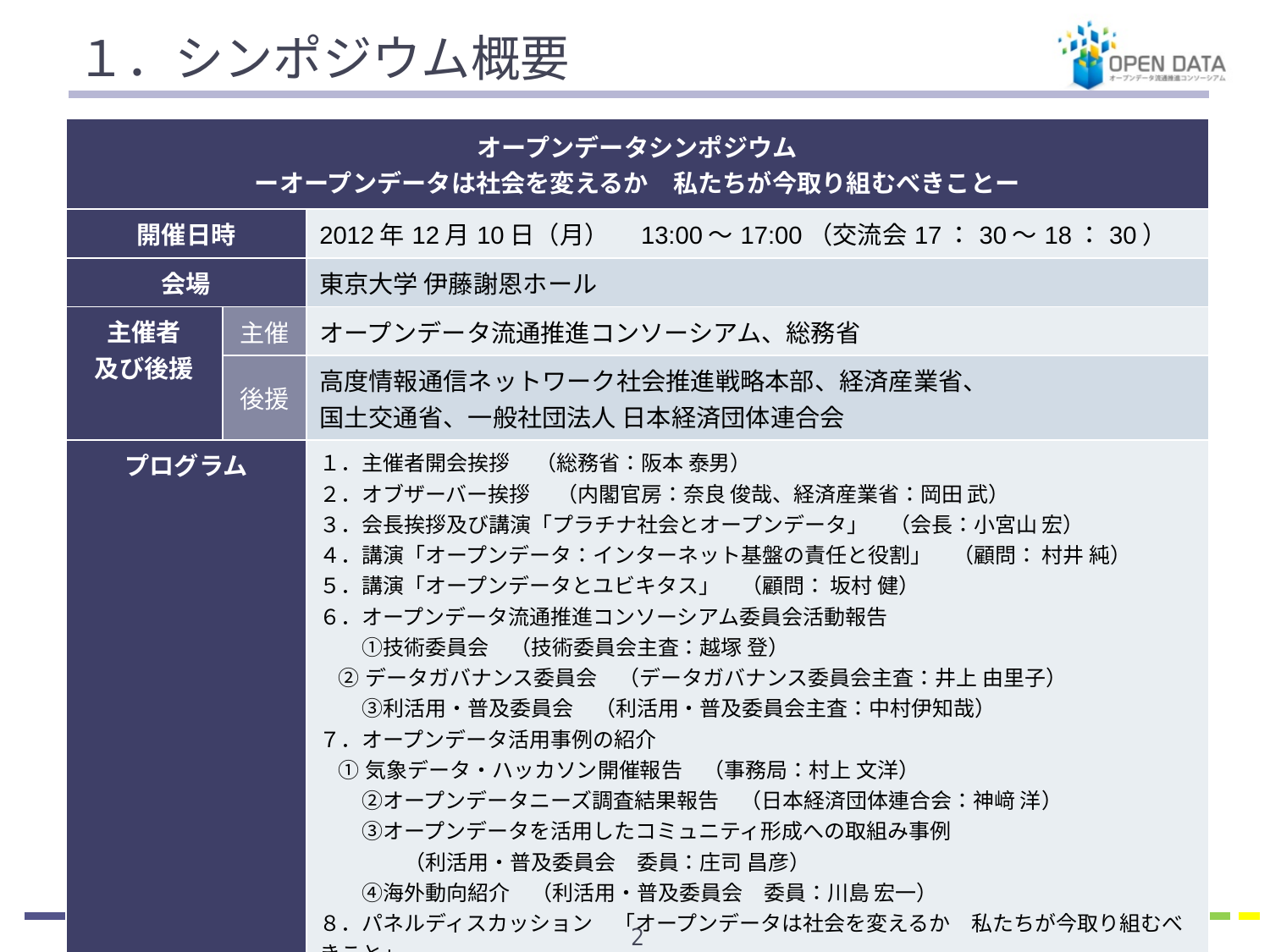

# １．シンポジウム概要
| オープンデータシンポジウム ーオープンデータは社会を変えるか　私たちが今取り組むべきことー |  |  |
| --- | --- | --- |
| 開催日時 |  | 2012年12月10日（月）　13:00～17:00（交流会17：30～18：30） |
| 会場 |  | 東京大学 伊藤謝恩ホール |
| 主催者 及び後援 | 主催 | オープンデータ流通推進コンソーシアム、総務省 |
|  | 後援 | 高度情報通信ネットワーク社会推進戦略本部、経済産業省、 国土交通省、一般社団法人 日本経済団体連合会 |
| プログラム |  | １．主催者開会挨拶　 （総務省：阪本 泰男） ２．オブザーバー挨拶　 （内閣官房：奈良 俊哉、経済産業省：岡田 武） ３．会長挨拶及び講演「プラチナ社会とオープンデータ」　（会長：小宮山 宏） ４．講演「オープンデータ：インターネット基盤の責任と役割」　（顧問： 村井 純） ５．講演「オープンデータとユビキタス」　（顧問： 坂村 健） ６．オープンデータ流通推進コンソーシアム委員会活動報告 　　①技術委員会　（技術委員会主査：越塚 登） ②データガバナンス委員会　（データガバナンス委員会主査：井上 由里子） 　　③利活用・普及委員会　（利活用・普及委員会主査：中村伊知哉） ７．オープンデータ活用事例の紹介 ①気象データ・ハッカソン開催報告　（事務局：村上 文洋） 　　②オープンデータニーズ調査結果報告　（日本経済団体連合会：神﨑 洋） 　　③オープンデータを活用したコミュニティ形成への取組み事例 　　　　（利活用・普及委員会　委員：庄司 昌彦） 　　④海外動向紹介　（利活用・普及委員会　委員：川島 宏一） ８．パネルディスカッション　「オープンデータは社会を変えるか　私たちが今取り組むべきこと」 　　　（越塚 登、井上 由里子、中村 伊知哉、川島 宏一、庄司 昌彦、神﨑 洋、梅村 研、村上 文洋） |
| 参加者数 |  | 261名（交流会参加者60名） |
2